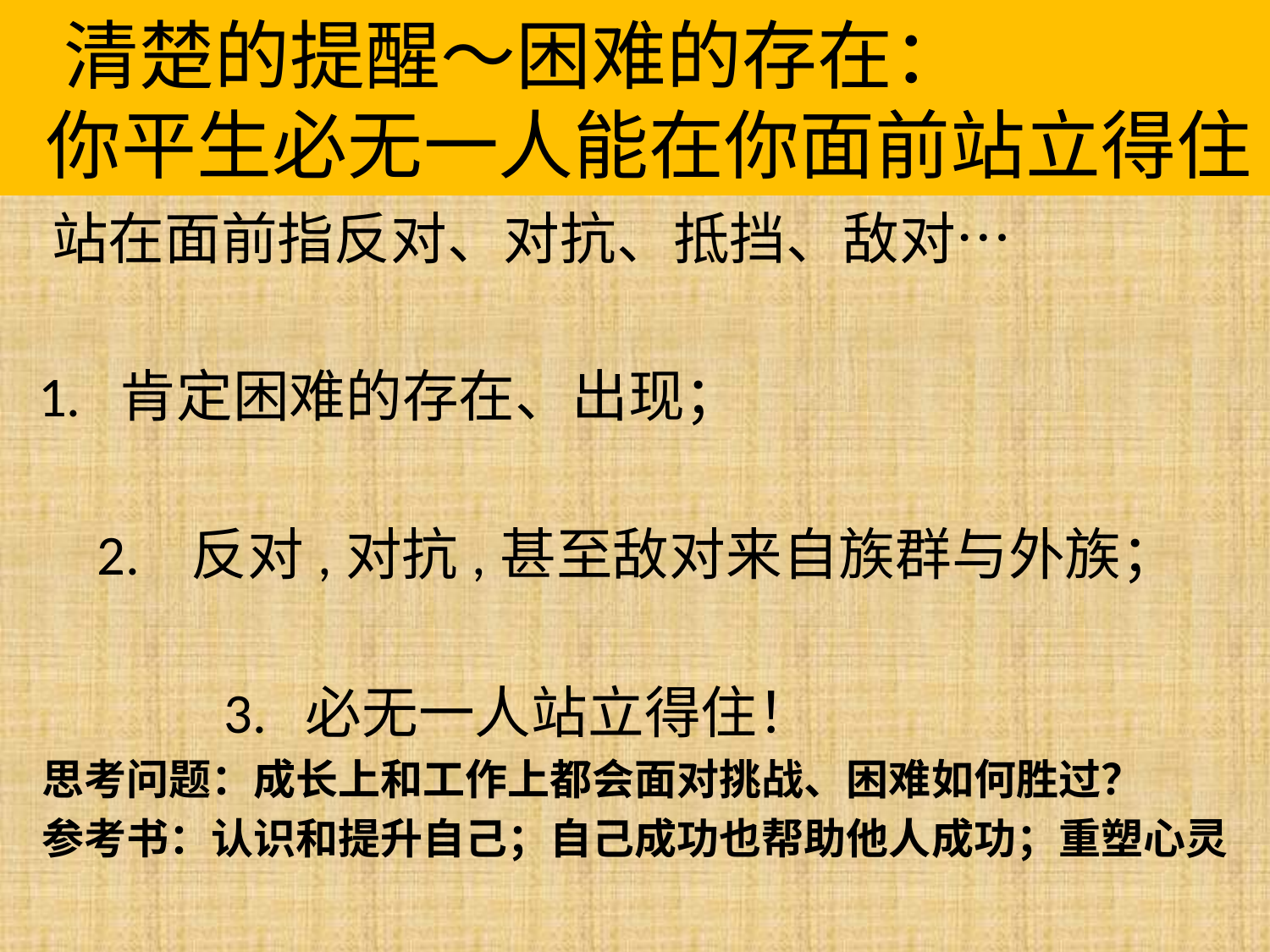

# 清楚的提醒～困难的存在： 你平生必无一人能在你面前站立得住
  站在面前指反对、对抗、抵挡、敌对…

  1.  肯定困难的存在、出现；

	 2.   反对,对抗,甚至敌对来自族群与外族；

		 3.  必无一人站立得住！
  思考问题：成长上和工作上都会面对挑战、困难如何胜过？
  参考书：认识和提升自己；自己成功也帮助他人成功；重塑心灵